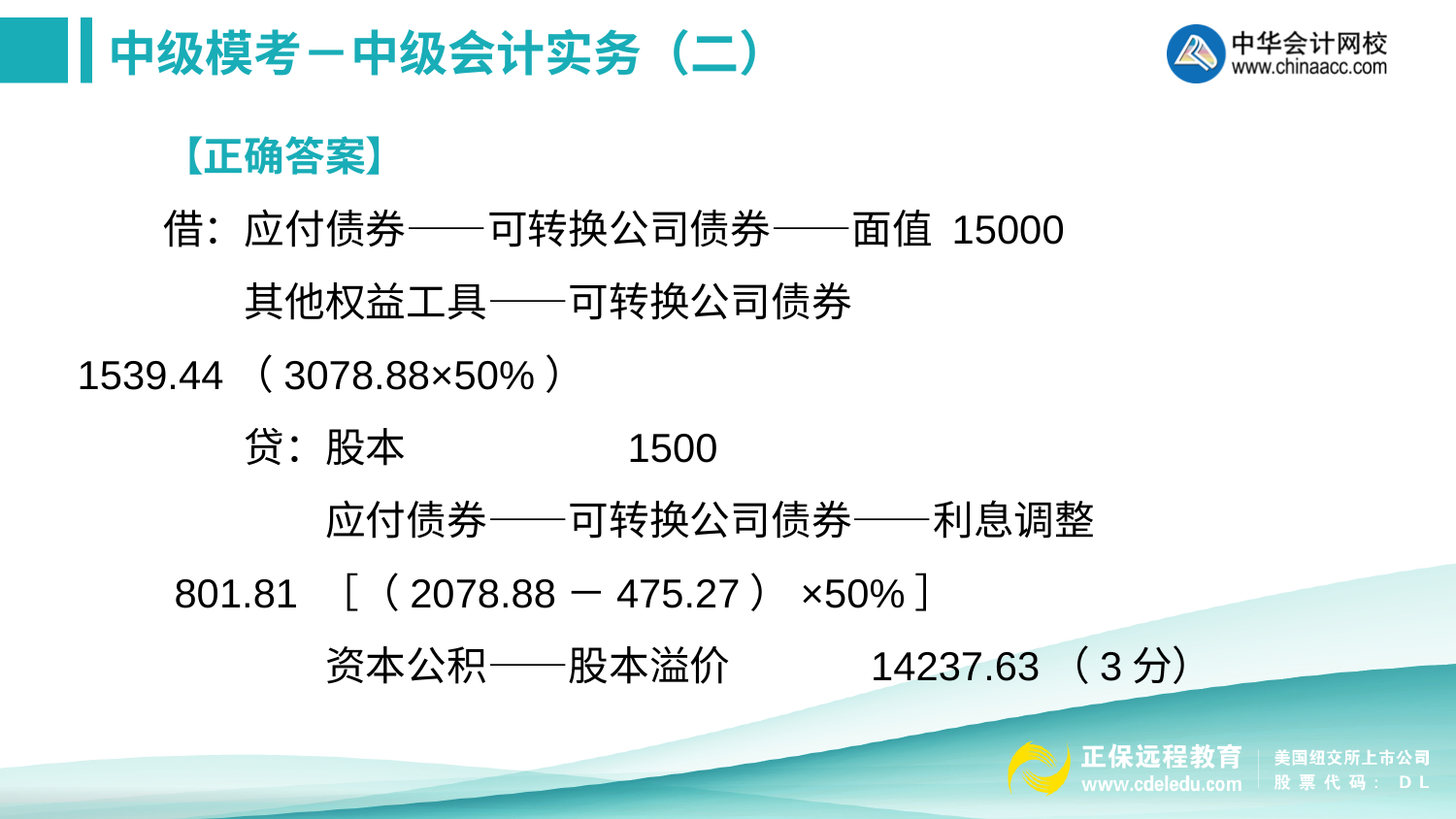

【正确答案】
借：应付债券——可转换公司债券——面值 15000
　　其他权益工具——可转换公司债券 1539.44（3078.88×50%）
　　贷：股本 　　　　　1500
　　　　应付债券——可转换公司债券——利息调整
 801.81 ［（2078.88－475.27）×50%］
　　　　资本公积——股本溢价 　　　14237.63（3分）